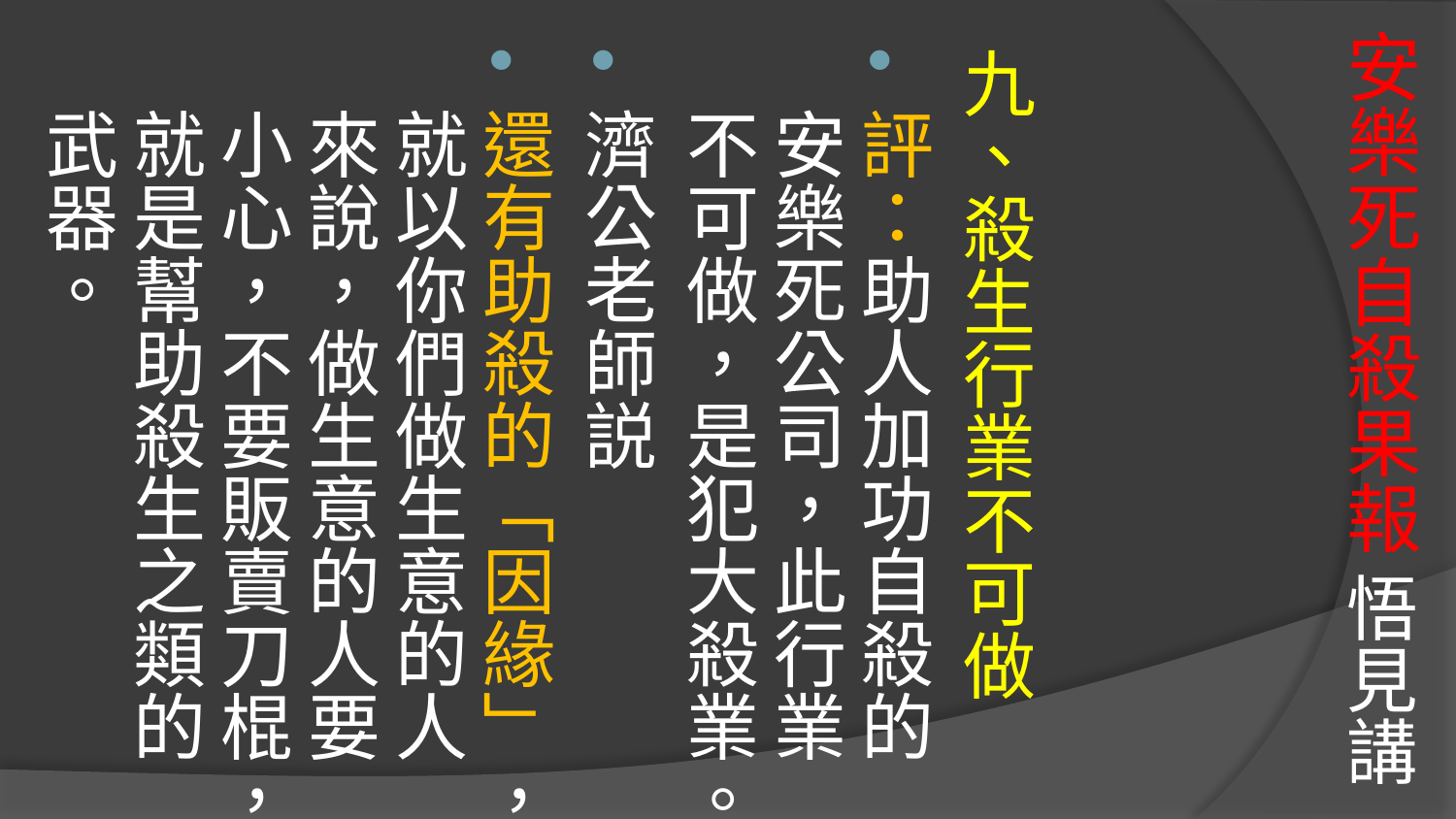

# 安樂死自殺果報 悟見講
九、殺生行業不可做
評：助人加功自殺的安樂死公司，此行業不可做，是犯大殺業。
濟公老師説
還有助殺的「因緣」，就以你們做生意的人來說，做生意的人要小心，不要販賣刀棍，就是幫助殺生之類的武器。